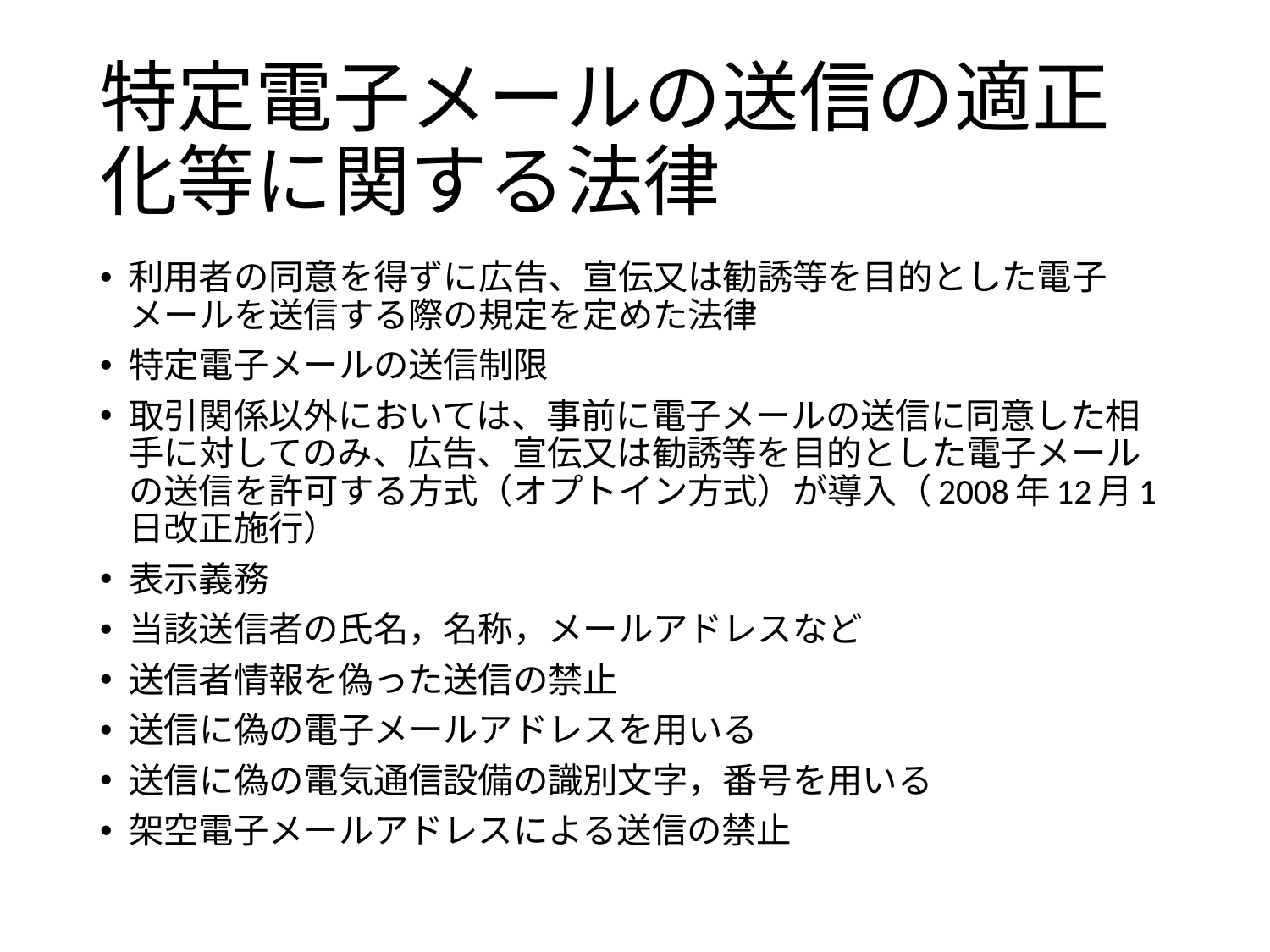

# 特定電子メールの送信の適正化等に関する法律
利用者の同意を得ずに広告、宣伝又は勧誘等を目的とした電子メールを送信する際の規定を定めた法律
特定電子メールの送信制限
取引関係以外においては、事前に電子メールの送信に同意した相手に対してのみ、広告、宣伝又は勧誘等を目的とした電子メールの送信を許可する方式（オプトイン方式）が導入（2008年12月1日改正施行）
表示義務
当該送信者の氏名，名称，メールアドレスなど
送信者情報を偽った送信の禁止
送信に偽の電子メールアドレスを用いる
送信に偽の電気通信設備の識別文字，番号を用いる
架空電子メールアドレスによる送信の禁止